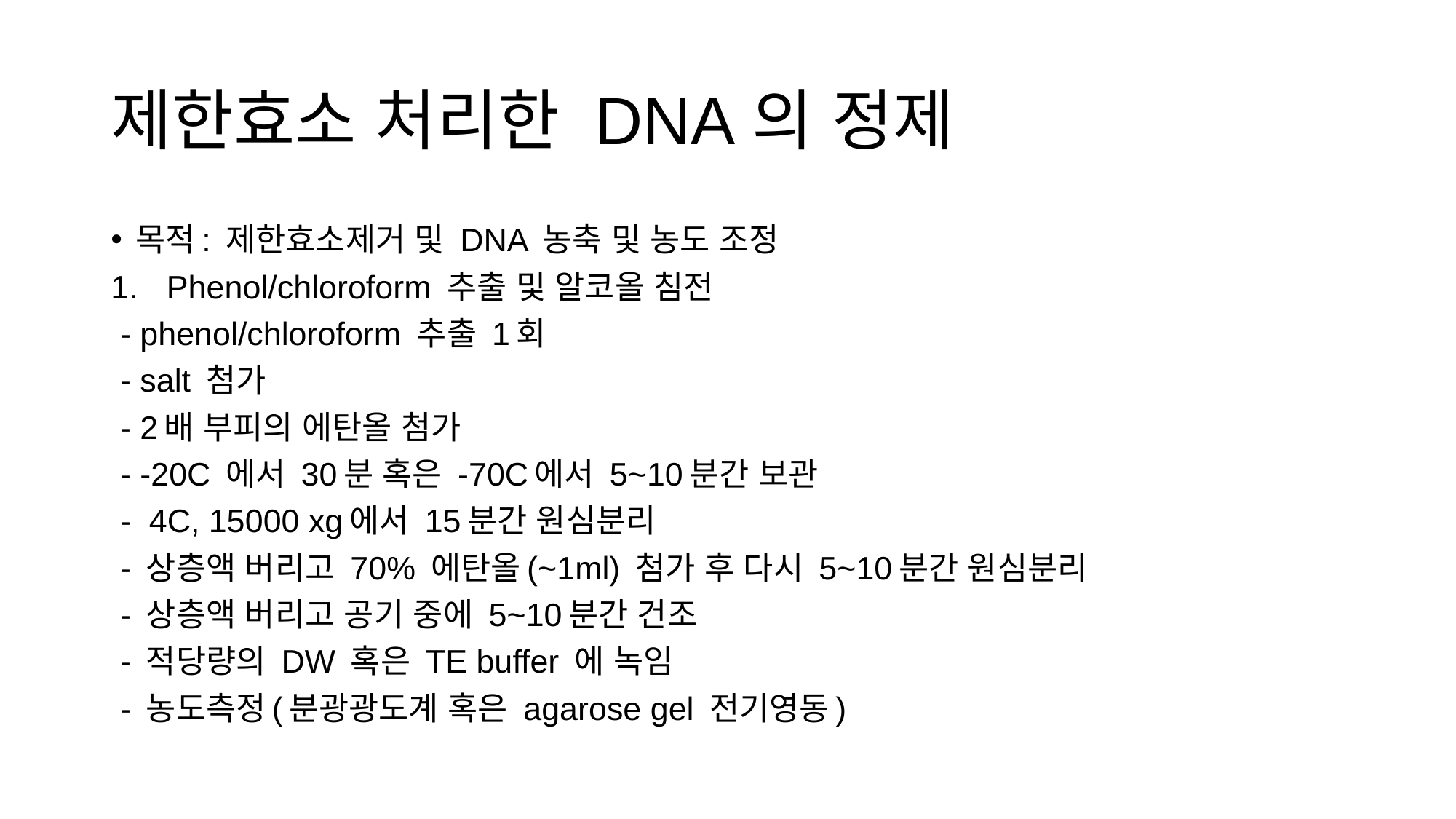

# 제한효소 처리한 DNA의 정제
목적: 제한효소제거 및 DNA 농축 및 농도 조정
Phenol/chloroform 추출 및 알코올 침전
 - phenol/chloroform 추출 1회
 - salt 첨가
 - 2배 부피의 에탄올 첨가
 - -20C 에서 30분 혹은 -70C에서 5~10분간 보관
 -  4C, 15000 xg에서 15분간 원심분리
 - 상층액 버리고 70% 에탄올(~1ml) 첨가 후 다시 5~10분간 원심분리
 - 상층액 버리고 공기 중에 5~10분간 건조
 - 적당량의 DW 혹은 TE buffer 에 녹임
 - 농도측정(분광광도계 혹은 agarose gel 전기영동)